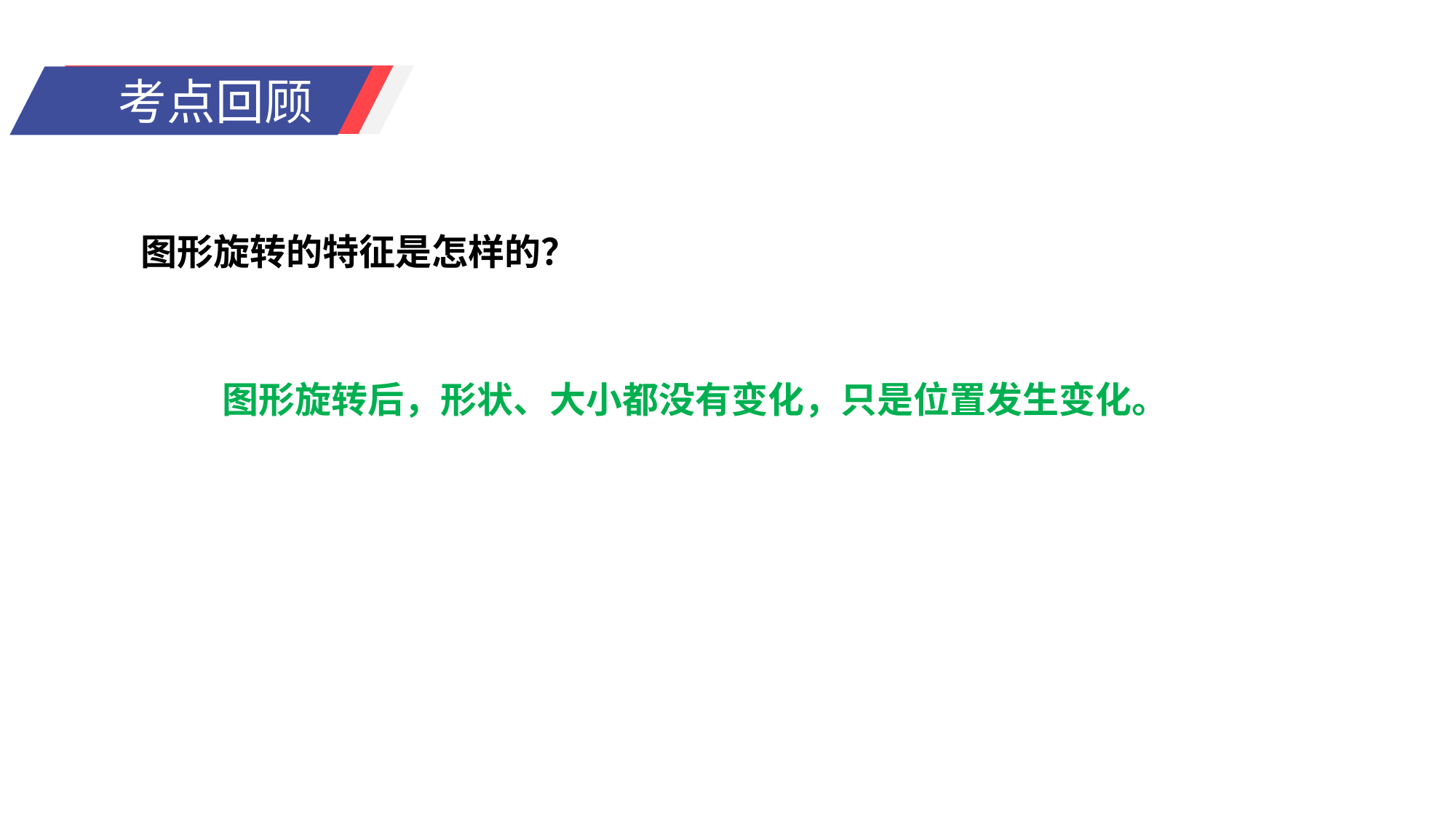

图形旋转的特征是怎样的？
        图形旋转后，形状、大小都没有变化，只是位置发生变化。